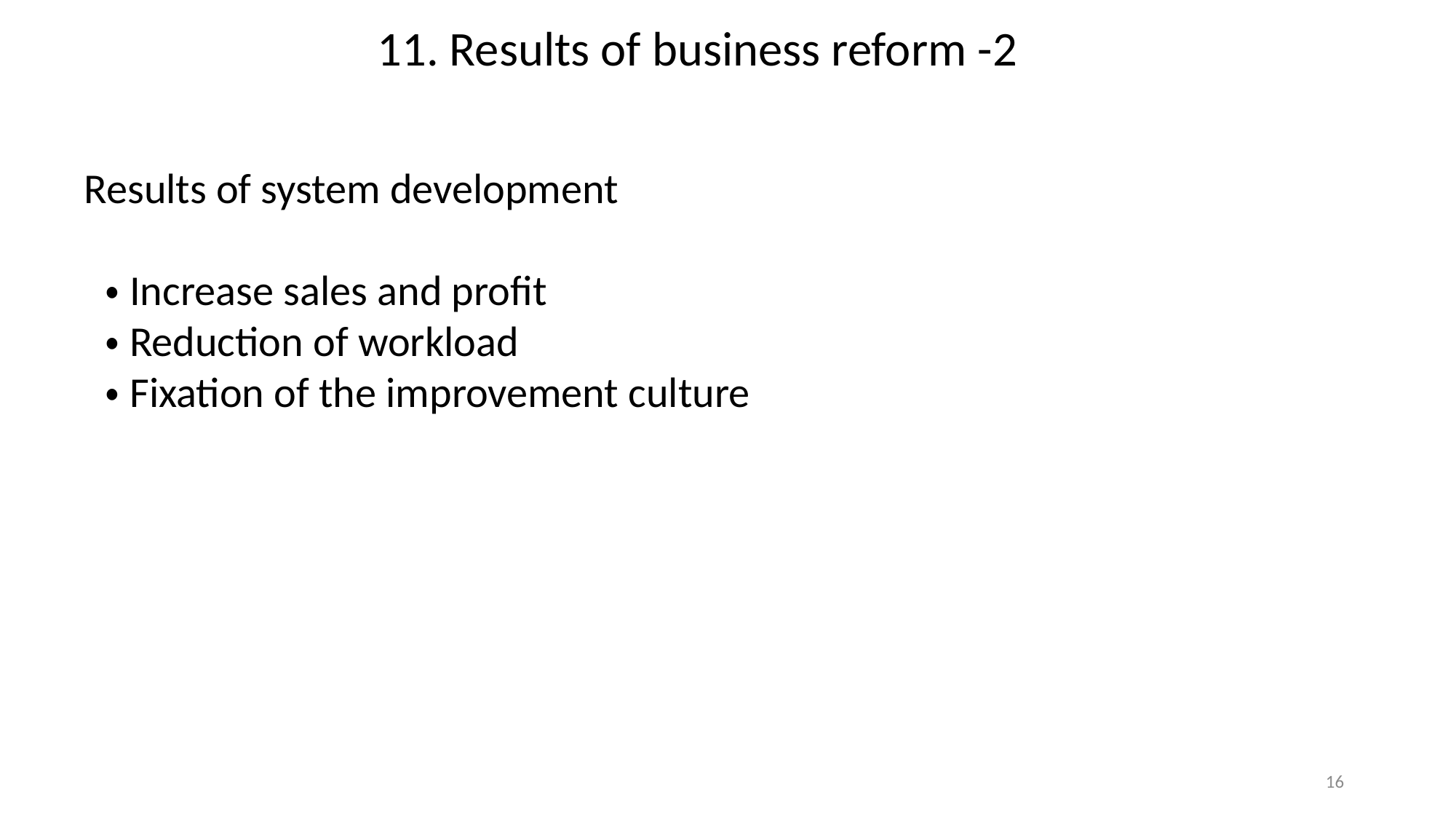

# 11. Results of business reform -2
Results of system development
・Increase sales and profit
・Reduction of workload
・Fixation of the improvement culture

16